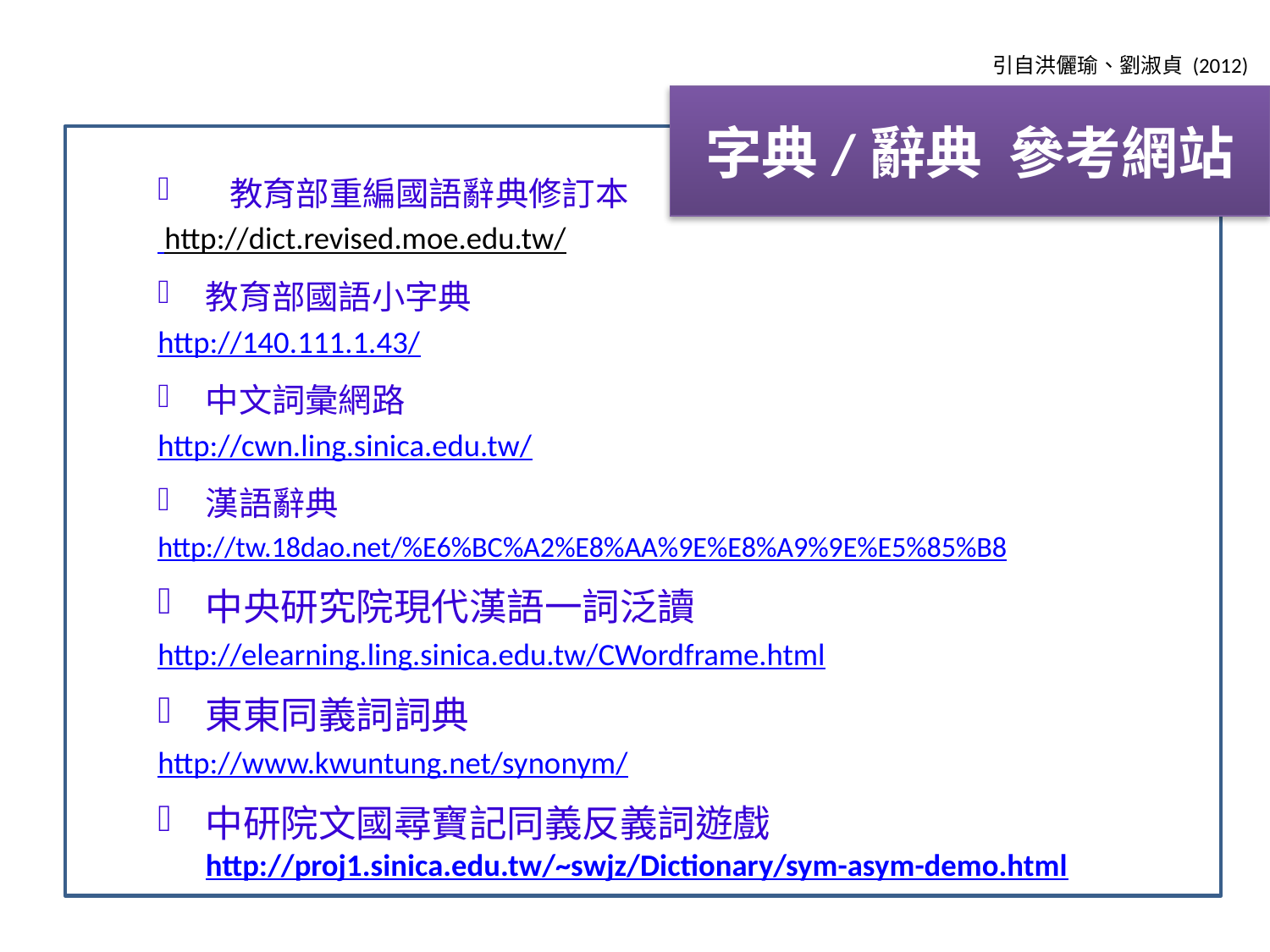

引自洪儷瑜、劉淑貞 (2012)
字典/辭典  參考網站

教育部重編國語辭典修訂本
 http://dict.revised.moe.edu.tw/
教育部國語小字典
http://140.111.1.43/
中文詞彙網路
http://cwn.ling.sinica.edu.tw/
漢語辭典
http://tw.18dao.net/%E6%BC%A2%E8%AA%9E%E8%A9%9E%E5%85%B8
中央研究院現代漢語一詞泛讀
http://elearning.ling.sinica.edu.tw/CWordframe.html
東東同義詞詞典
http://www.kwuntung.net/synonym/
中研院文國尋寶記同義反義詞遊戲http://proj1.sinica.edu.tw/~swjz/Dictionary/sym-asym-demo.html